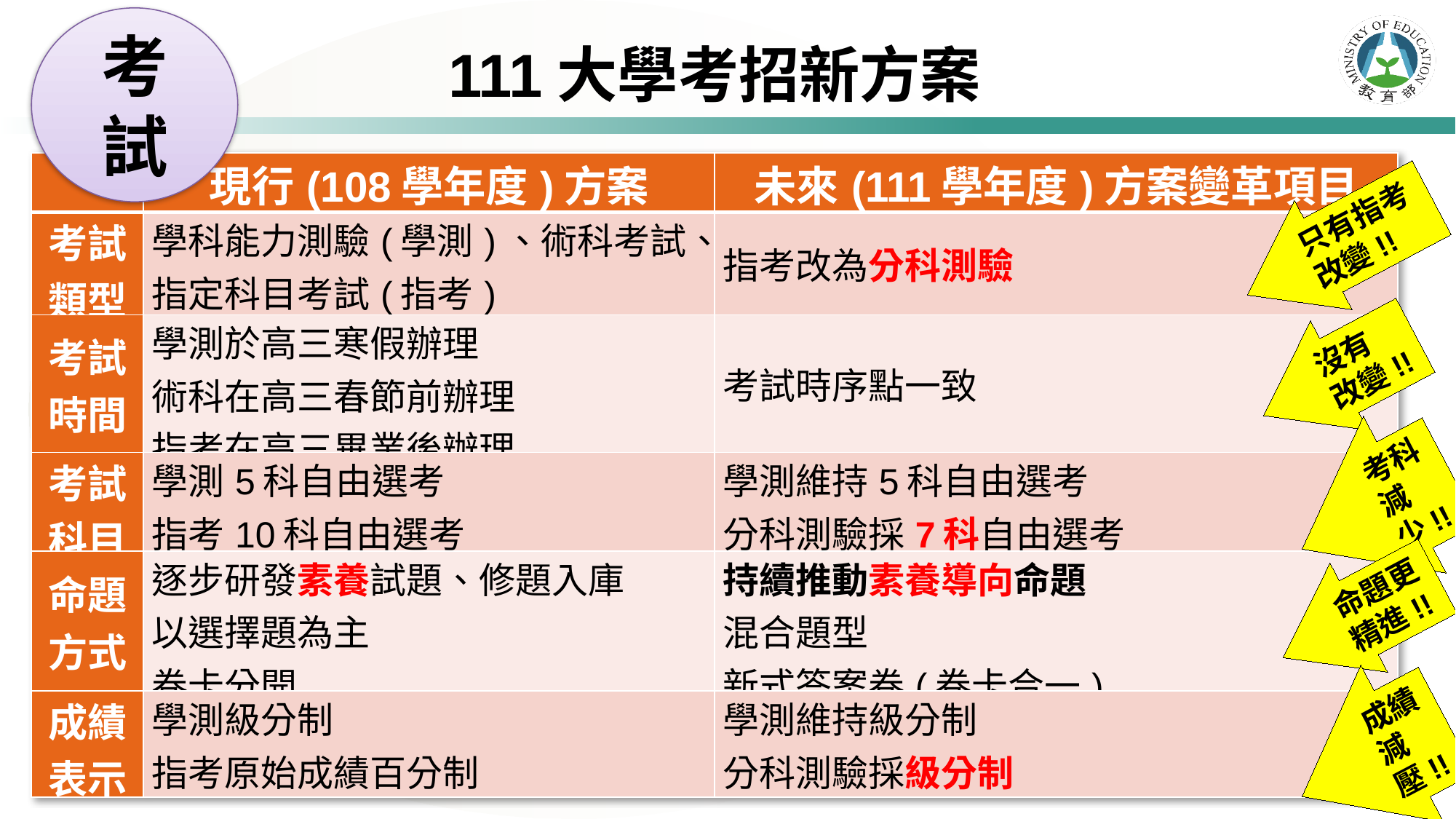

考試
111大學考招新方案
|  | 現行(108學年度)方案 | 未來(111學年度)方案變革項目 |
| --- | --- | --- |
| 考試類型 | 學科能力測驗(學測)、術科考試、指定科目考試(指考) | 指考改為分科測驗 |
| 考試時間 | 學測於高三寒假辦理 術科在高三春節前辦理 指考在高三畢業後辦理 | 考試時序點一致 |
| 考試科目 | 學測5科自由選考 指考10科自由選考 | 學測維持5科自由選考 分科測驗採7科自由選考 |
| 命題方式 | 逐步研發素養試題、修題入庫 以選擇題為主 卷卡分開 | 持續推動素養導向命題 混合題型 新式答案卷(卷卡合一) |
| 成績表示 | 學測級分制 指考原始成績百分制 | 學測維持級分制 分科測驗採級分制 |
只有指考
改變!!
沒有
改變!!
考科減少!!
命題更精進!!
成績減壓!!
              3
（一）簡化準備備審資料的負擔：建置高中學習歷程資料庫，協助學生收錄多元學習歷程並自主上傳，同時提高上傳資料的公信力，以利大學提高審查品質。
（二）推動各大學招生專業化發展：提高大學適性選才能量，優化簡化甄選措施提高招生作業效率。目前已有30校辦理；108年度將擴大至全部學校參與。
（三）針對考科發展試卷架構並提升命題技術：補助大考中心呼應新課綱核心素養與學習內涵，，且配合考招新制銜接期程，將提前於108年度下半年公布111學年度全部考科說明，且規劃109及110年辦理全國性新制考試全流程預試。
（四）提前公布參採學習歷程內容與方式：為利高中師生家長瞭解108新課綱架構下大學校系招生參採學習歷程項目重點，作為輔導學生適性選修課程以銜接升讀大學階段教育，請招聯會應促各大學校系於方案實施二年前參採學習歷程內容與方式。